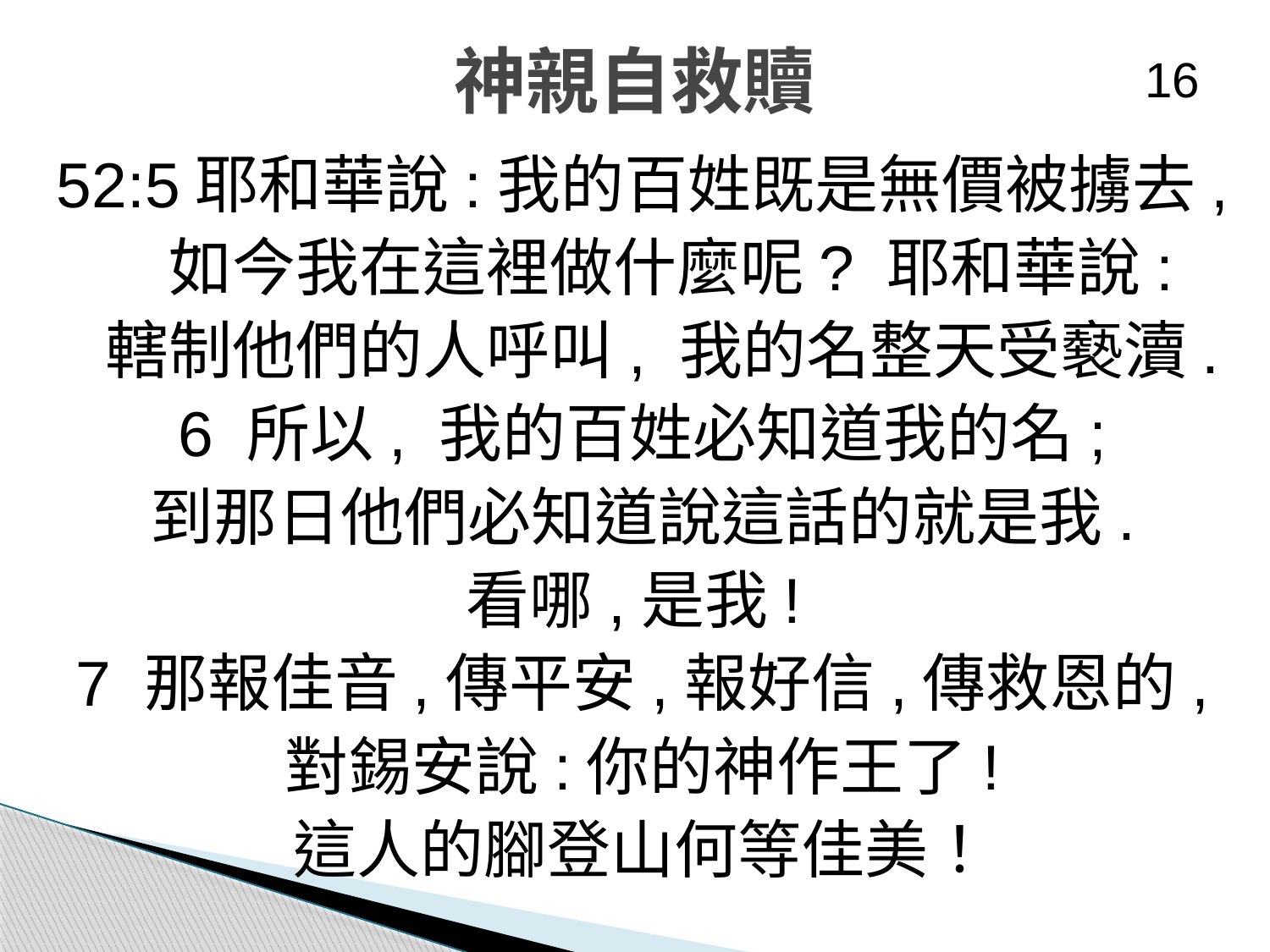

# 神親自救贖
16
52:5耶和華說:我的百姓既是無價被擄去,
   如今我在這裡做什麼呢? 耶和華說:
   轄制他們的人呼叫, 我的名整天受褻瀆.
6 所以, 我的百姓必知道我的名;
到那日他們必知道說這話的就是我.
看哪,是我!
7 那報佳音,傳平安,報好信,傳救恩的,
對錫安說:你的神作王了!
這人的腳登山何等佳美！